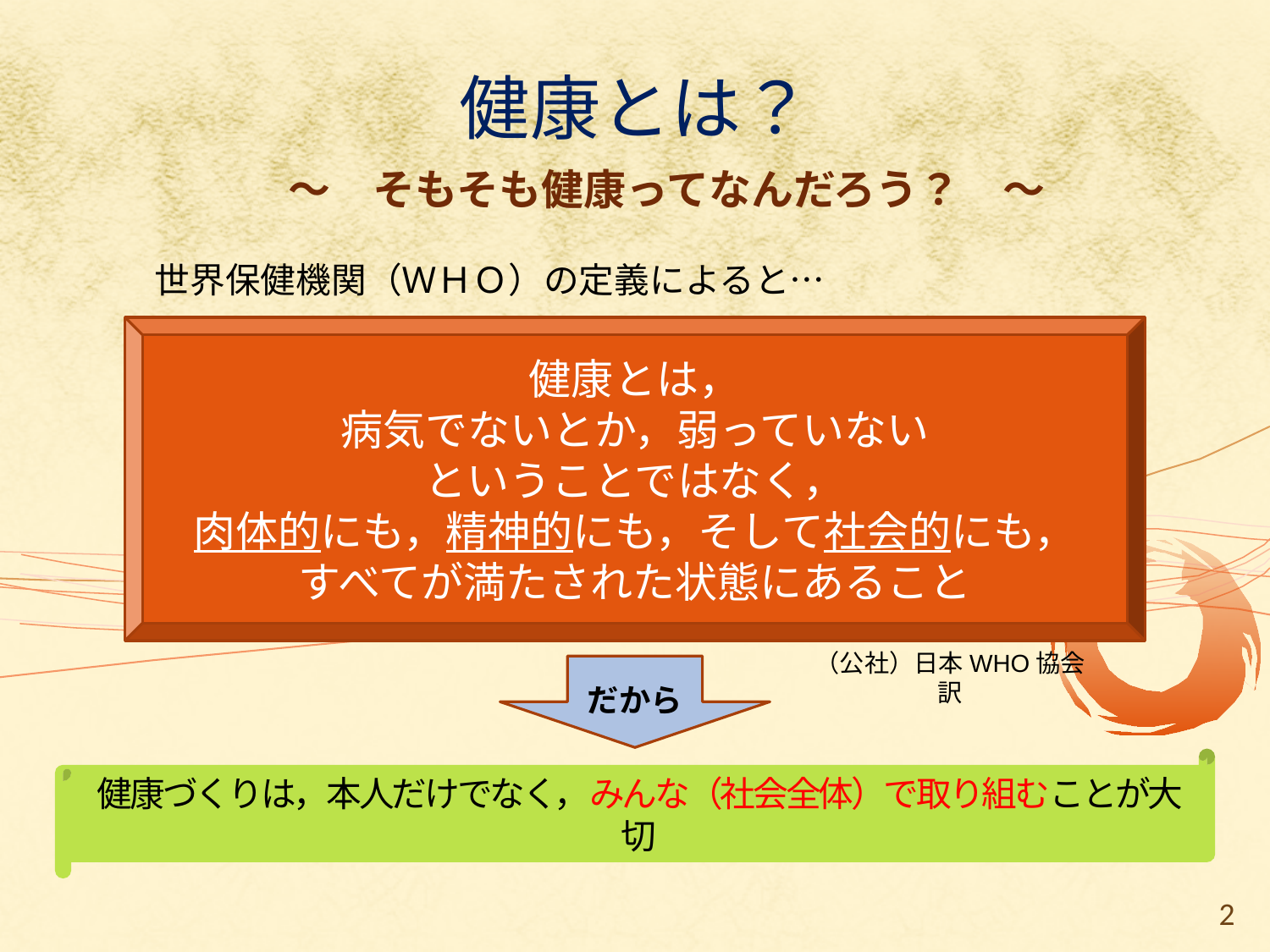

# 健康とは？
～　そもそも健康ってなんだろう？　～
世界保健機関（ＷＨＯ）の定義によると…
健康とは，
病気でないとか，弱っていない
ということではなく，
肉体的にも，精神的にも，そして社会的にも，
すべてが満たされた状態にあること
だから
（公社）日本WHO協会訳
健康づくりは，本人だけでなく，みんな（社会全体）で取り組むことが大切
2